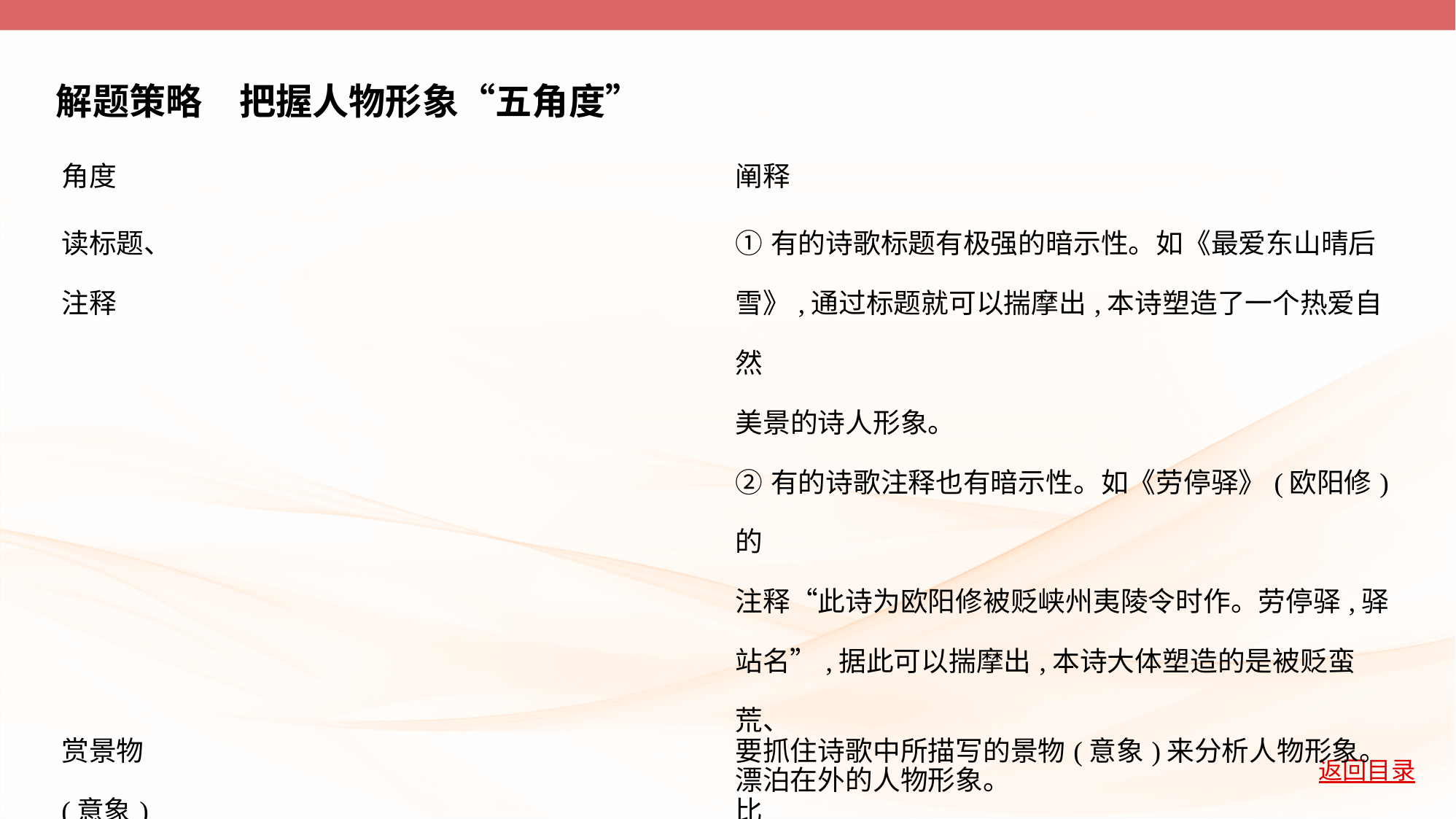

解题策略　把握人物形象“五角度”
| 角度 | 阐释 |
| --- | --- |
| 读标题、 注释 | ①有的诗歌标题有极强的暗示性。如《最爱东山晴后 雪》,通过标题就可以揣摩出,本诗塑造了一个热爱自然 美景的诗人形象。 ②有的诗歌注释也有暗示性。如《劳停驿》(欧阳修)的 注释“此诗为欧阳修被贬峡州夷陵令时作。劳停驿,驿 站名”,据此可以揣摩出,本诗大体塑造的是被贬蛮荒、 漂泊在外的人物形象。 |
| 赏景物 (意象) | 要抓住诗歌中所描写的景物(意象)来分析人物形象。比 如诗歌中若出现“菊”“三径”“柴门”等意象,则可 能塑造的是远离官场、热爱自然的隐者形象。 |